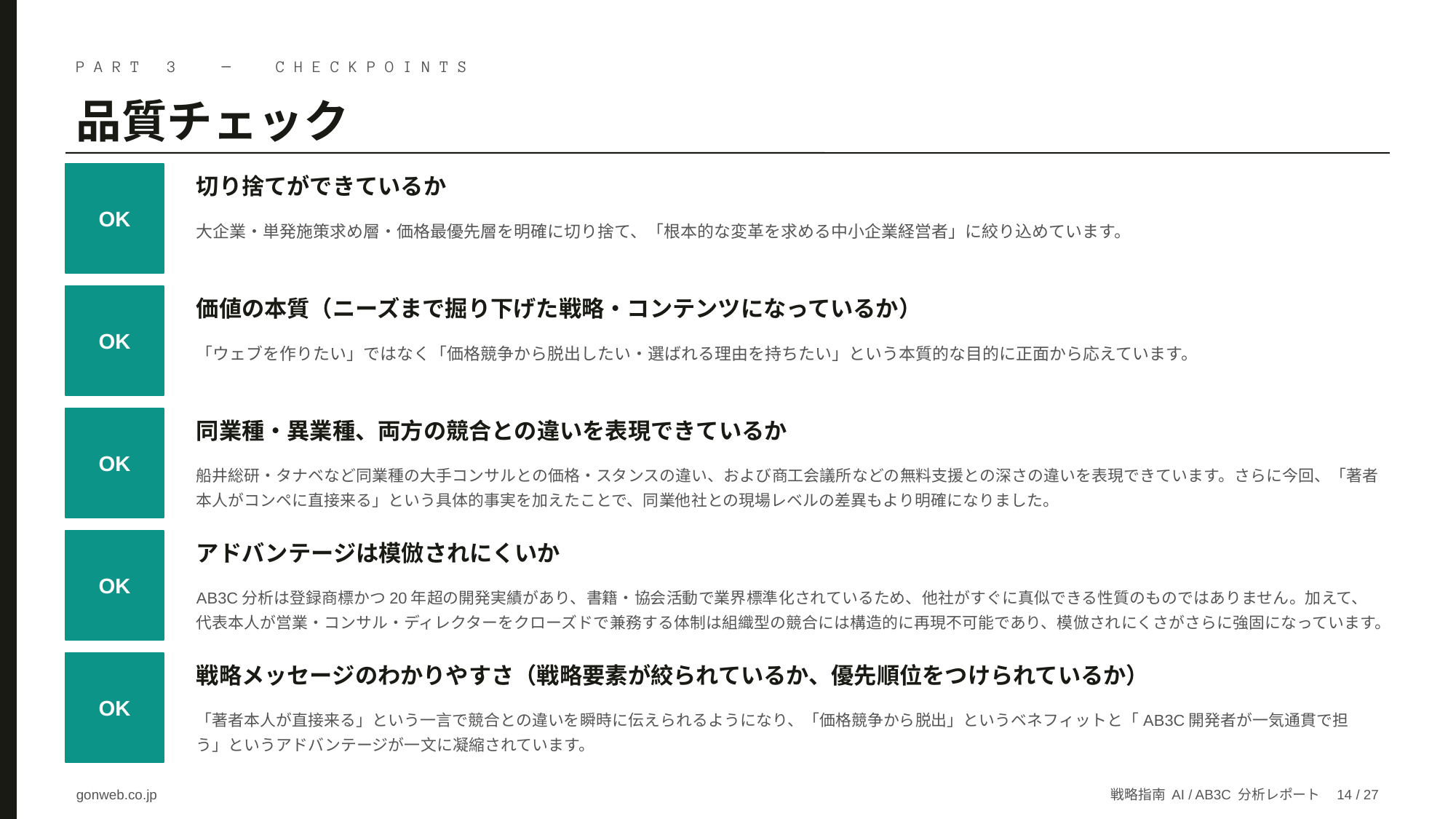

PART 3  ─  CHECKPOINTS
品質チェック

OK
切り捨てができているか
大企業・単発施策求め層・価格最優先層を明確に切り捨て、「根本的な変革を求める中小企業経営者」に絞り込めています。

OK
価値の本質（ニーズまで掘り下げた戦略・コンテンツになっているか）
「ウェブを作りたい」ではなく「価格競争から脱出したい・選ばれる理由を持ちたい」という本質的な目的に正面から応えています。

OK
同業種・異業種、両方の競合との違いを表現できているか
船井総研・タナベなど同業種の大手コンサルとの価格・スタンスの違い、および商工会議所などの無料支援との深さの違いを表現できています。さらに今回、「著者本人がコンペに直接来る」という具体的事実を加えたことで、同業他社との現場レベルの差異もより明確になりました。

OK
アドバンテージは模倣されにくいか
AB3C分析は登録商標かつ20年超の開発実績があり、書籍・協会活動で業界標準化されているため、他社がすぐに真似できる性質のものではありません。加えて、代表本人が営業・コンサル・ディレクターをクローズドで兼務する体制は組織型の競合には構造的に再現不可能であり、模倣されにくさがさらに強固になっています。

OK
戦略メッセージのわかりやすさ（戦略要素が絞られているか、優先順位をつけられているか）
「著者本人が直接来る」という一言で競合との違いを瞬時に伝えられるようになり、「価格競争から脱出」というベネフィットと「AB3C開発者が一気通貫で担う」というアドバンテージが一文に凝縮されています。
gonweb.co.jp
戦略指南 AI / AB3C 分析レポート　14 / 27